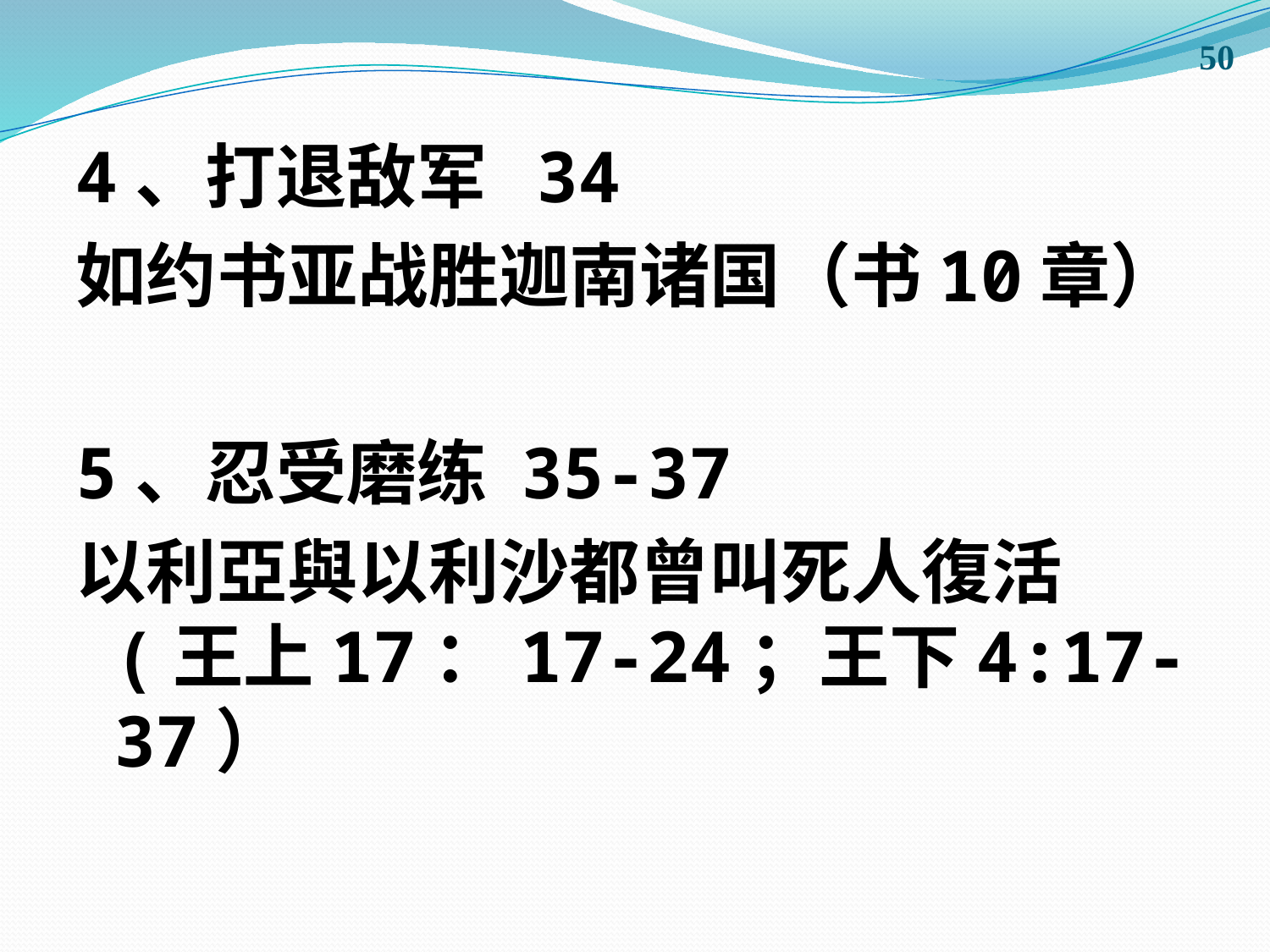

50
4、打退敌军  34
如约书亚战胜迦南诸国（书10章）

5、忍受磨练 35-37
以利亞與以利沙都曾叫死人復活(王上17：17-24；王下4:17-37）